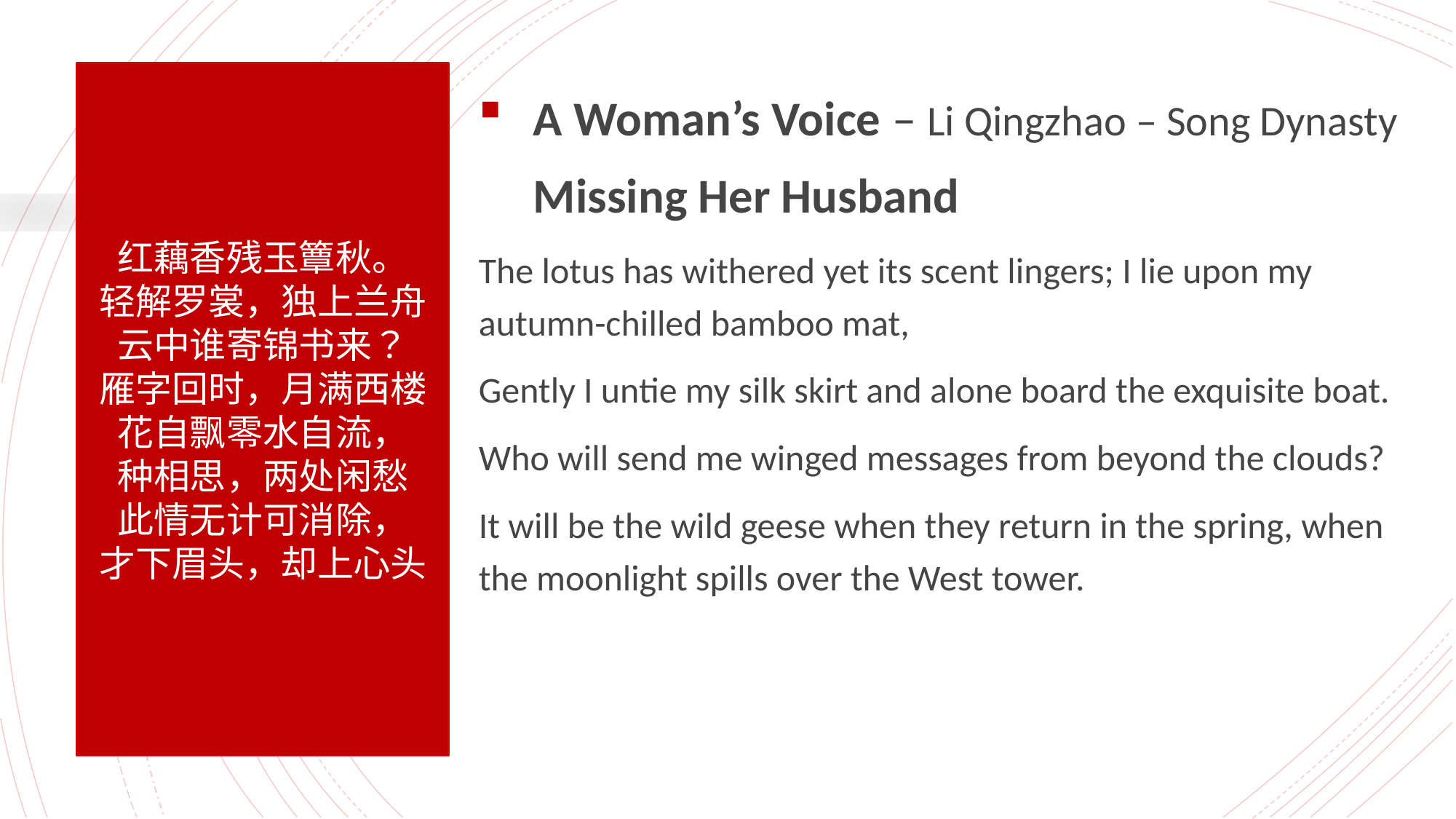

红藕香残玉簟秋。
轻解罗裳，独上兰舟
云中谁寄锦书来？
雁字回时，月满西楼
花自飘零水自流，
种相思，两处闲愁
此情无计可消除，
才下眉头，却上心头
A Woman’s Voice – Li Qingzhao – Song Dynasty
Missing Her Husband
The lotus has withered yet its scent lingers; I lie upon my autumn-chilled bamboo mat,
Gently I untie my silk skirt and alone board the exquisite boat.
Who will send me winged messages from beyond the clouds?
It will be the wild geese when they return in the spring, when the moonlight spills over the West tower.
#